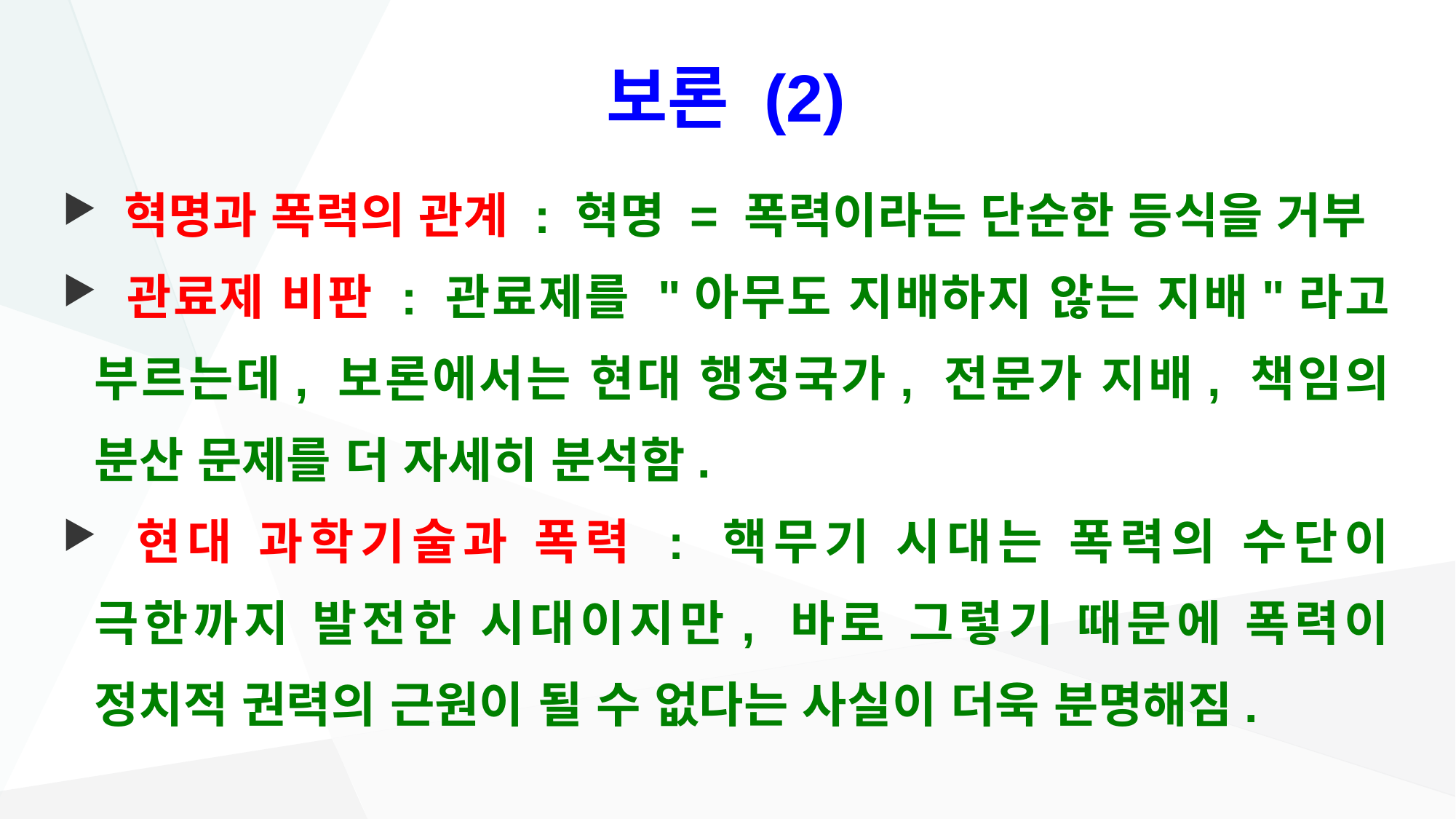

# 보론 (2)
 혁명과 폭력의 관계 : 혁명 = 폭력이라는 단순한 등식을 거부
 관료제 비판 : 관료제를 "아무도 지배하지 않는 지배"라고 부르는데, 보론에서는 현대 행정국가, 전문가 지배, 책임의 분산 문제를 더 자세히 분석함.
 현대 과학기술과 폭력 : 핵무기 시대는 폭력의 수단이 극한까지 발전한 시대이지만, 바로 그렇기 때문에 폭력이 정치적 권력의 근원이 될 수 없다는 사실이 더욱 분명해짐.